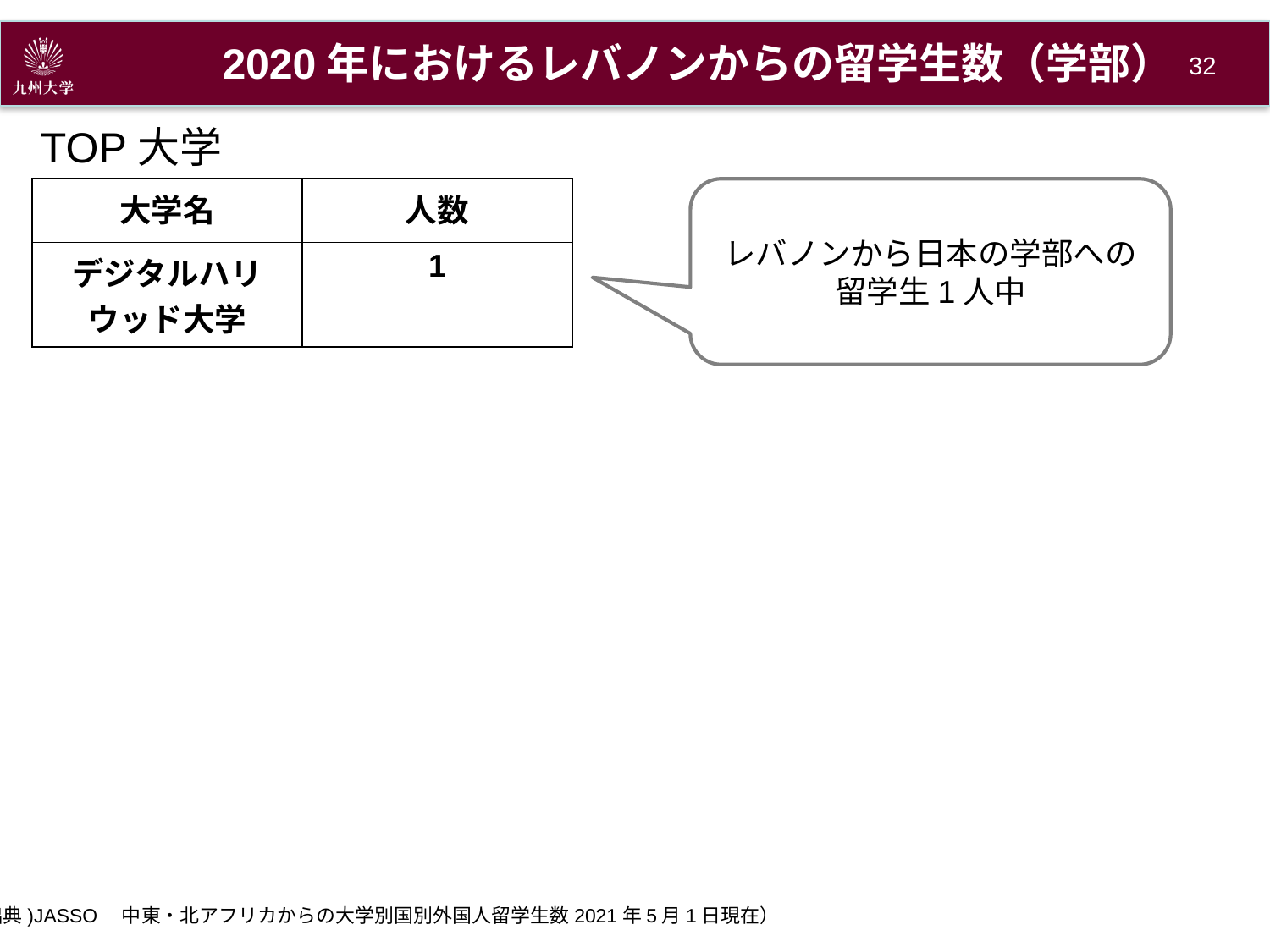

2020年におけるレバノンからの留学生数（学部）
32
TOP大学
| 大学名 | 人数 |
| --- | --- |
| デジタルハリウッド大学 | 1 |
レバノンから日本の学部への
留学生1人中
(出典)JASSO　中東・北アフリカからの大学別国別外国人留学生数2021年5月1日現在）